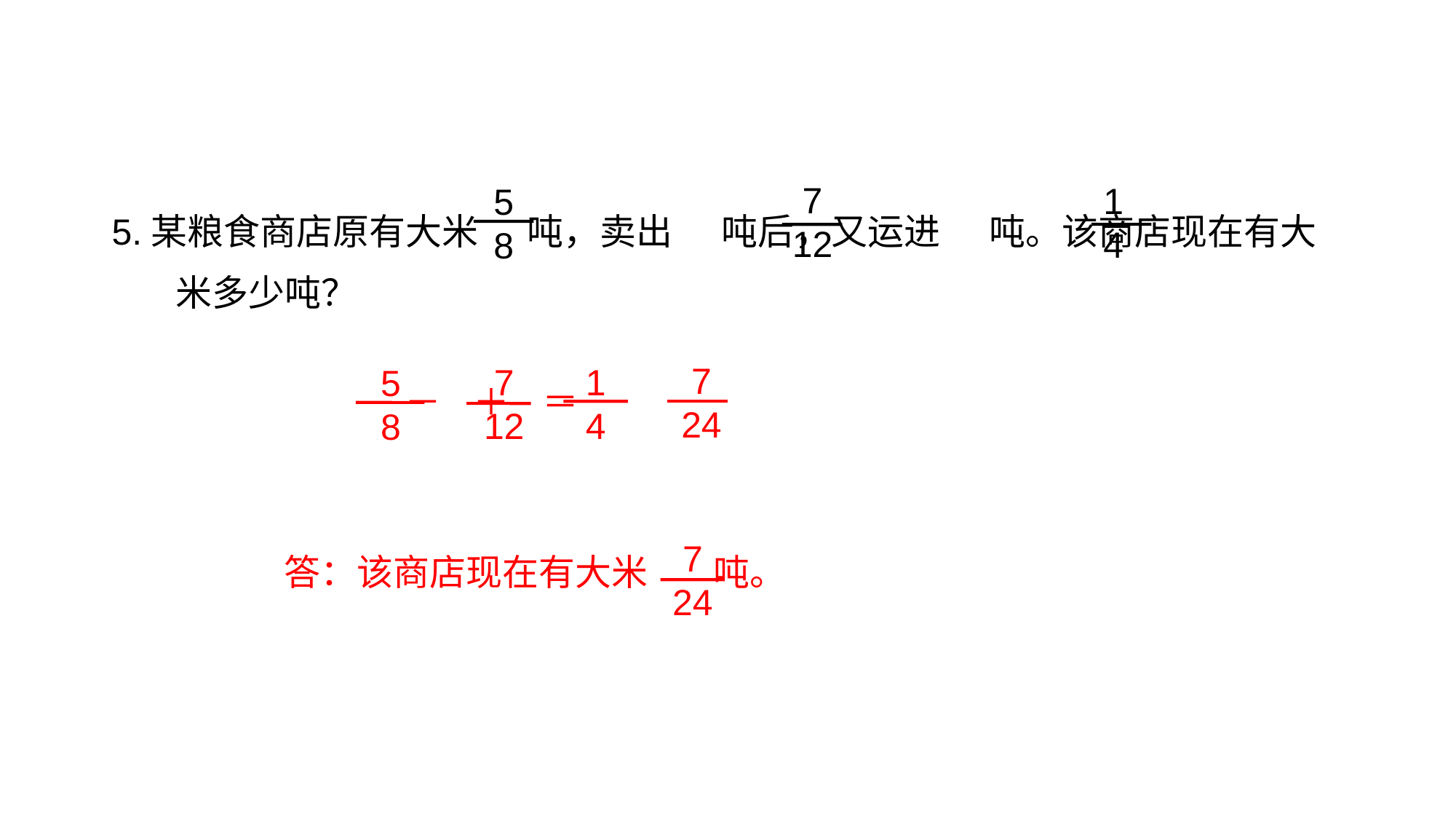

7
12

1
4

5
8

5.某粮食商店原有大米      吨，卖出      吨后，又运进      吨。该商店现在有大米多少吨？
7
24
7
12

1
4

5
8

  －    ＋    ＝
7
24

答：该商店现在有大米        吨。